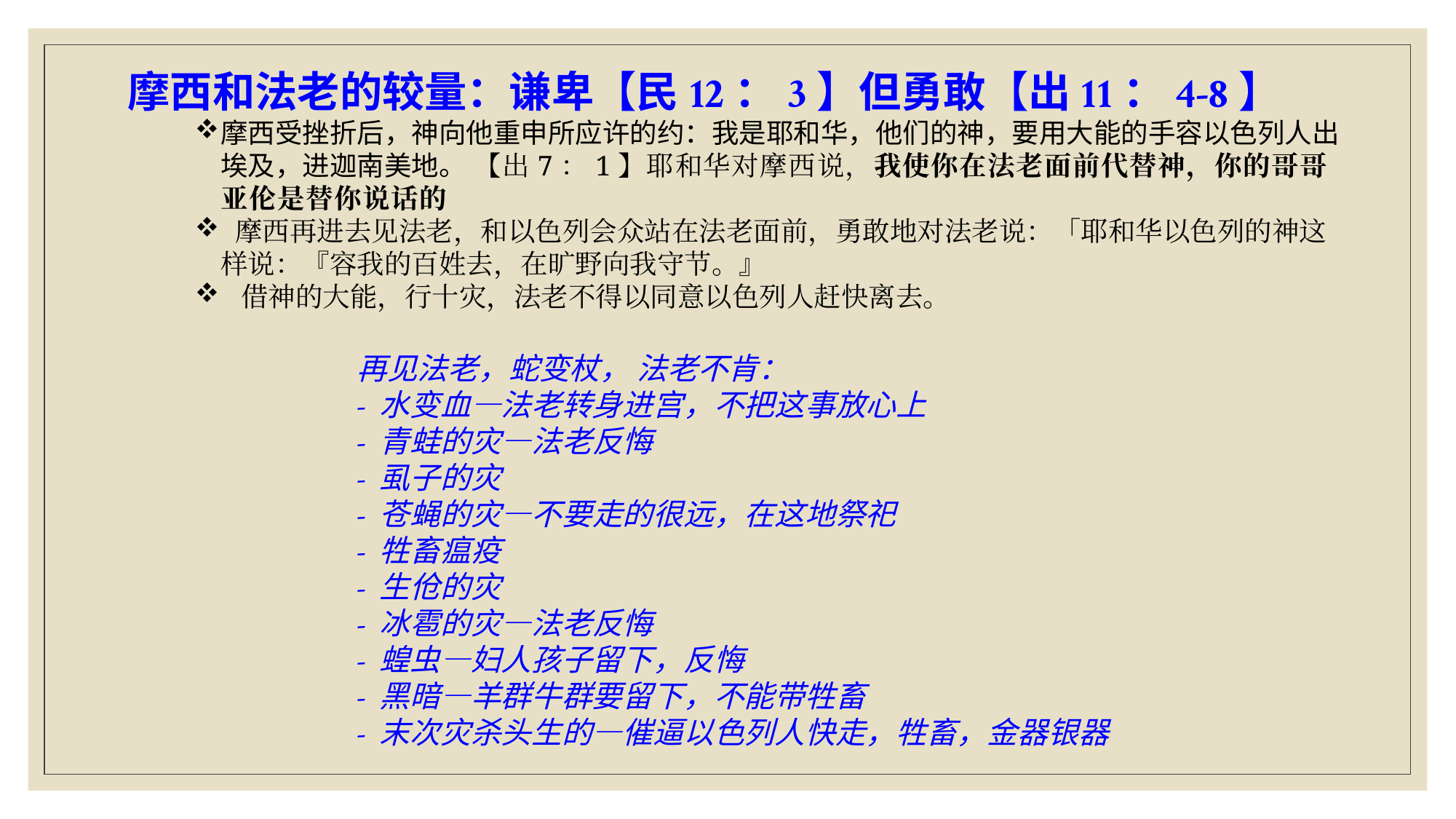

摩西和法老的较量：谦卑【民12：3】但勇敢【出11：4-8】
摩西受挫折后，神向他重申所应许的约：我是耶和华，他们的神，要用大能的手容以色列人出埃及，进迦南美地。 【出7：1】耶和华对摩西说，我使你在法老面前代替神，你的哥哥亚伦是替你说话的
 摩西再进去见法老，和以色列会众站在法老面前，勇敢地对法老说：「耶和华以色列的神这样说：『容我的百姓去，在旷野向我守节。』
  借神的大能，行十灾，法老不得以同意以色列人赶快离去。

再见法老，蛇变杖， 法老不肯：
- 水变血—法老转身进宫，不把这事放心上
- 青蛙的灾—法老反悔
- 虱子的灾
- 苍蝇的灾—不要走的很远，在这地祭祀
- 牲畜瘟疫
- 生伧的灾
- 冰雹的灾—法老反悔
- 蝗虫—妇人孩子留下，反悔
- 黑暗—羊群牛群要留下，不能带牲畜
- 末次灾杀头生的—催逼以色列人快走，牲畜，金器银器